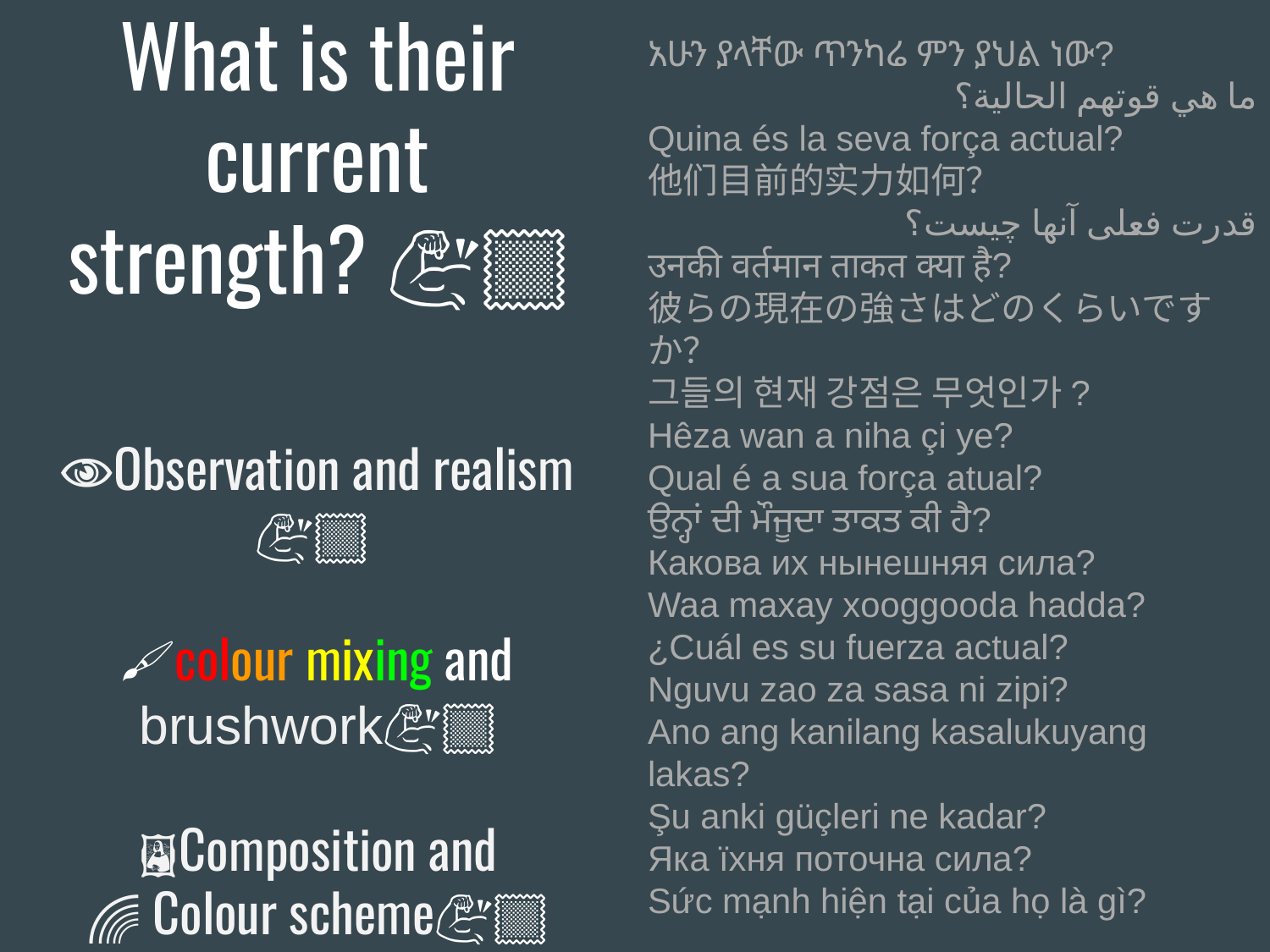

What is their current strength? 💪🏼

👁️Observation and realism💪🏼

🖌️colour mixing and brushwork💪🏼

🖼️Composition and
🌈 Colour scheme💪🏼
አሁን ያላቸው ጥንካሬ ምን ያህል ነው?
ما هي قوتهم الحالية؟
Quina és la seva força actual?
他们目前的实力如何？
قدرت فعلی آنها چیست؟
उनकी वर्तमान ताकत क्या है?
彼らの現在の強さはどのくらいですか？
그들의 현재 강점은 무엇인가?
Hêza wan a niha çi ye?
Qual é a sua força atual?
ਉਨ੍ਹਾਂ ਦੀ ਮੌਜੂਦਾ ਤਾਕਤ ਕੀ ਹੈ?
Какова их нынешняя сила?
Waa maxay xooggooda hadda?
¿Cuál es su fuerza actual?
Nguvu zao za sasa ni zipi?
Ano ang kanilang kasalukuyang lakas?
Şu anki güçleri ne kadar?
Яка їхня поточна сила?
Sức mạnh hiện tại của họ là gì?